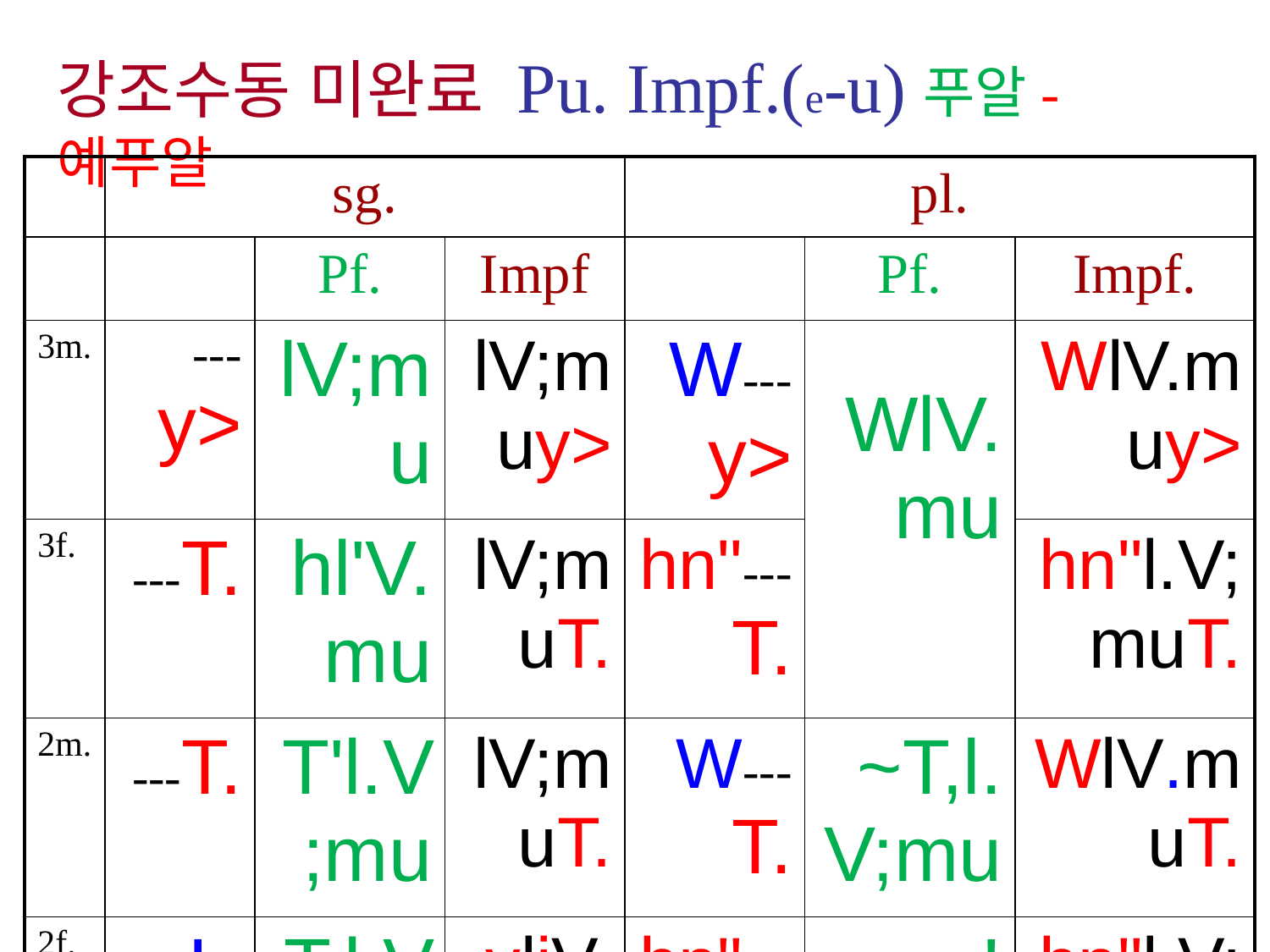

강조수동 미완료 Pu. Impf.(e-u)푸알-예푸알
|  | sg. |  |  | pl. |  |  |
| --- | --- | --- | --- | --- | --- | --- |
|  |  | Pf. | Impf |  | Pf. | Impf. |
| 3m. | --- y> | lV;mu | lV;muy> | W---y> | WlV.mu | WlV.muy> |
| 3f. | ---T. | hl'V.mu | lV;muT. | hn"---T. |  | hn"l.V;muT. |
| 2m. | ---T. | T'l.V;mu | lV;muT. | W---T. | ~T,l.V;mu | WlV.muT. |
| 2f. | y-I--T. | T.l.V;mu | yliV.muT. | hn"---T. | !T,l.V;mu | hn"l.V;muT. |
| 1. | ---a] | yTil.V;mu | lV;mua] | ---n> | Wnl.V;mu | lV;mun> |